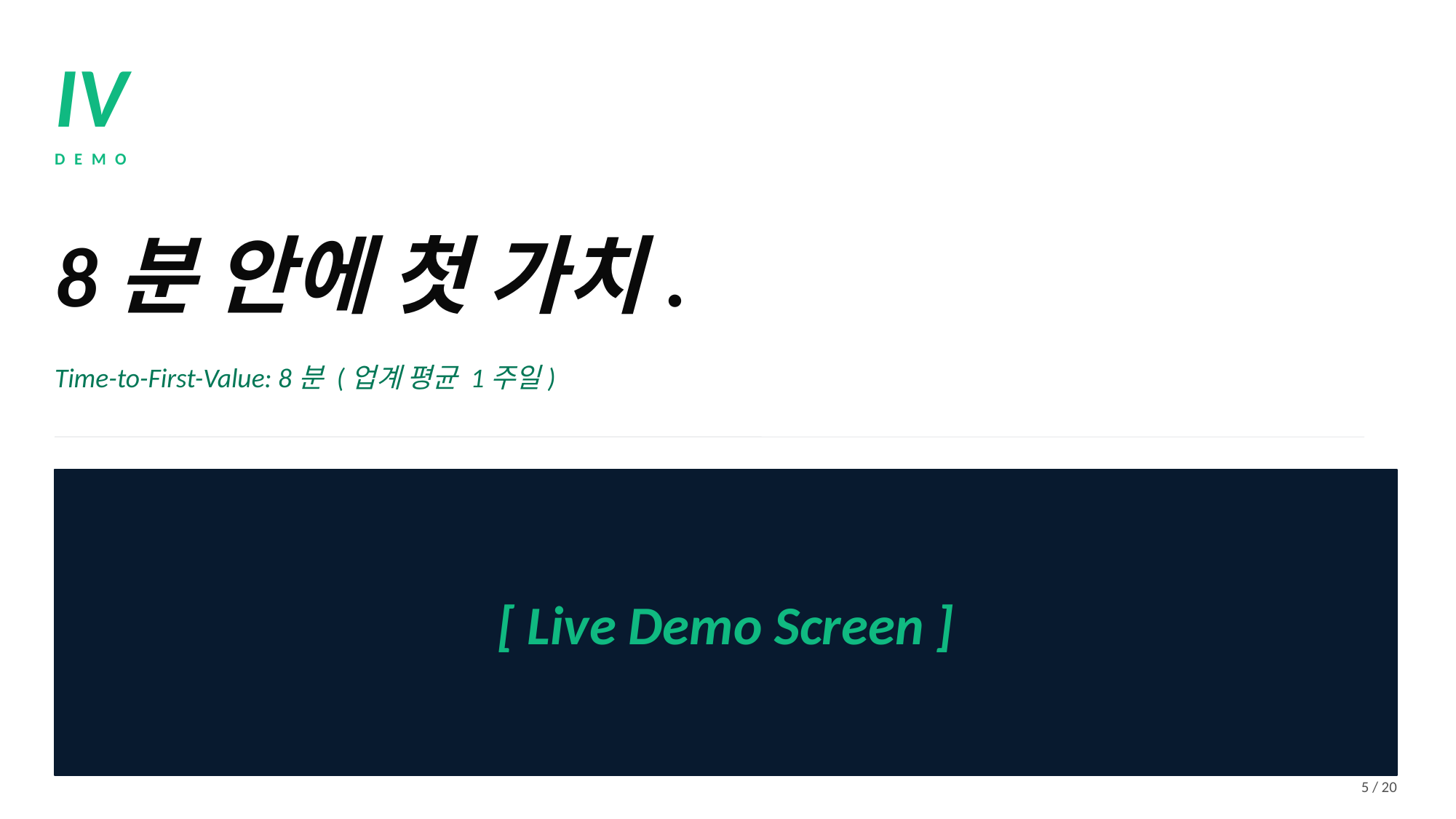

IV
DEMO
8분 안에 첫 가치.
Time-to-First-Value: 8분 (업계 평균 1주일)

[ Live Demo Screen ]
5 / 20